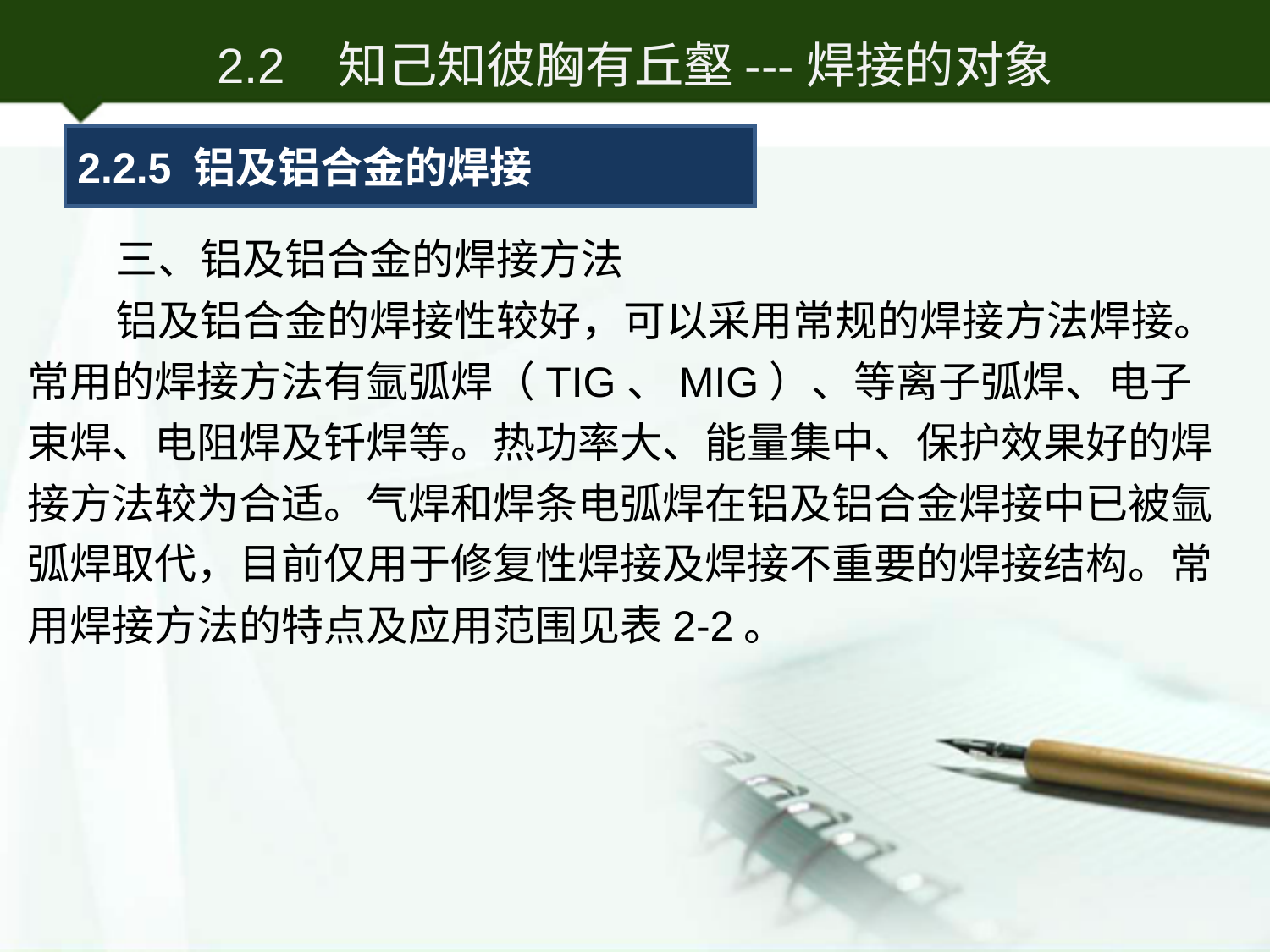

2.2   知己知彼胸有丘壑---焊接的对象
2.2.5 铝及铝合金的焊接
三、铝及铝合金的焊接方法
铝及铝合金的焊接性较好，可以采用常规的焊接方法焊接。常用的焊接方法有氩弧焊（TIG、MIG）、等离子弧焊、电子束焊、电阻焊及钎焊等。热功率大、能量集中、保护效果好的焊接方法较为合适。气焊和焊条电弧焊在铝及铝合金焊接中已被氩弧焊取代，目前仅用于修复性焊接及焊接不重要的焊接结构。常用焊接方法的特点及应用范围见表2-2。